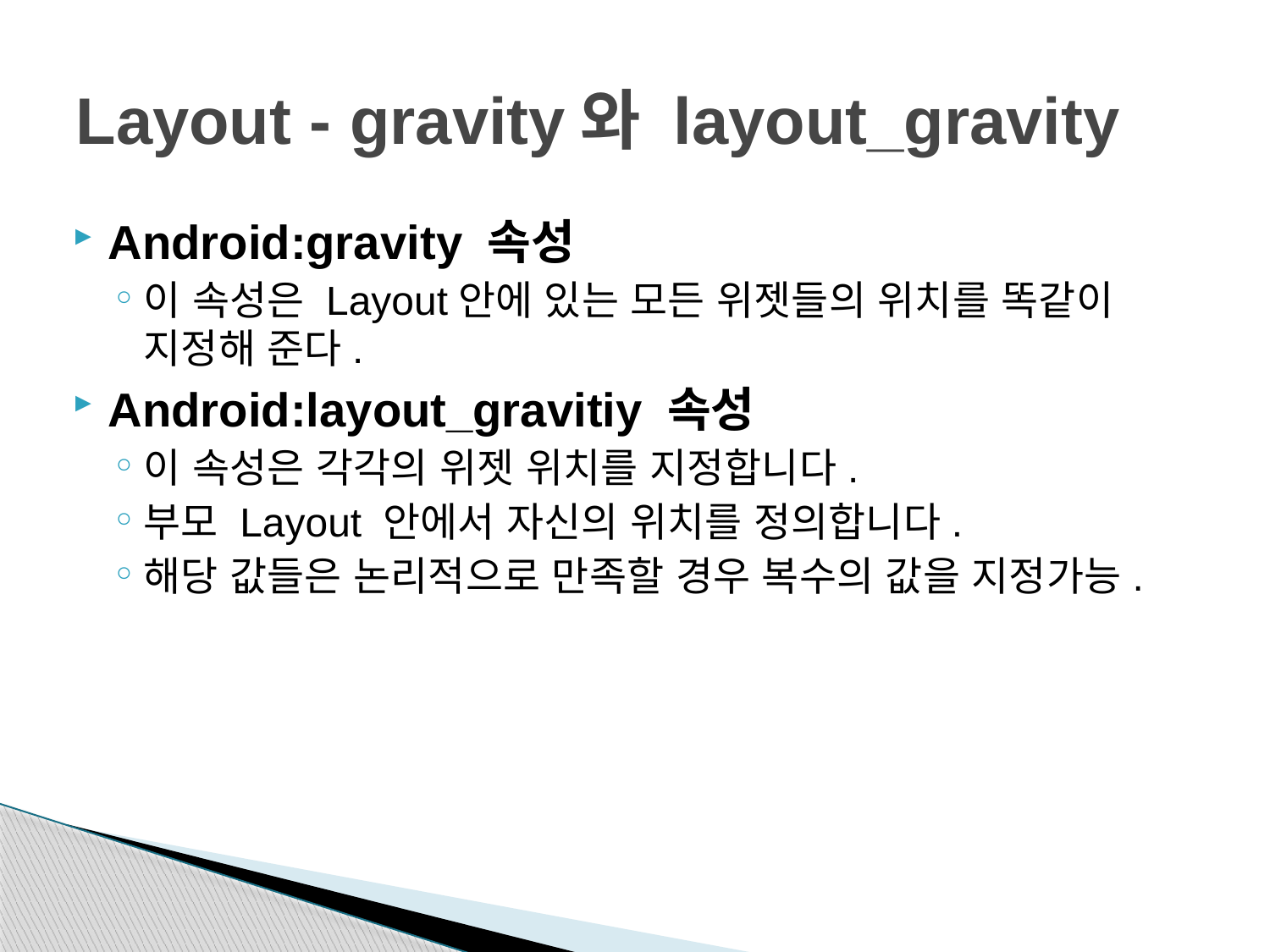

# Layout - gravity와 layout_gravity
Android:gravity 속성
이 속성은 Layout안에 있는 모든 위젯들의 위치를 똑같이 지정해 준다.
Android:layout_gravitiy 속성
이 속성은 각각의 위젯 위치를 지정합니다.
부모 Layout 안에서 자신의 위치를 정의합니다.
해당 값들은 논리적으로 만족할 경우 복수의 값을 지정가능.